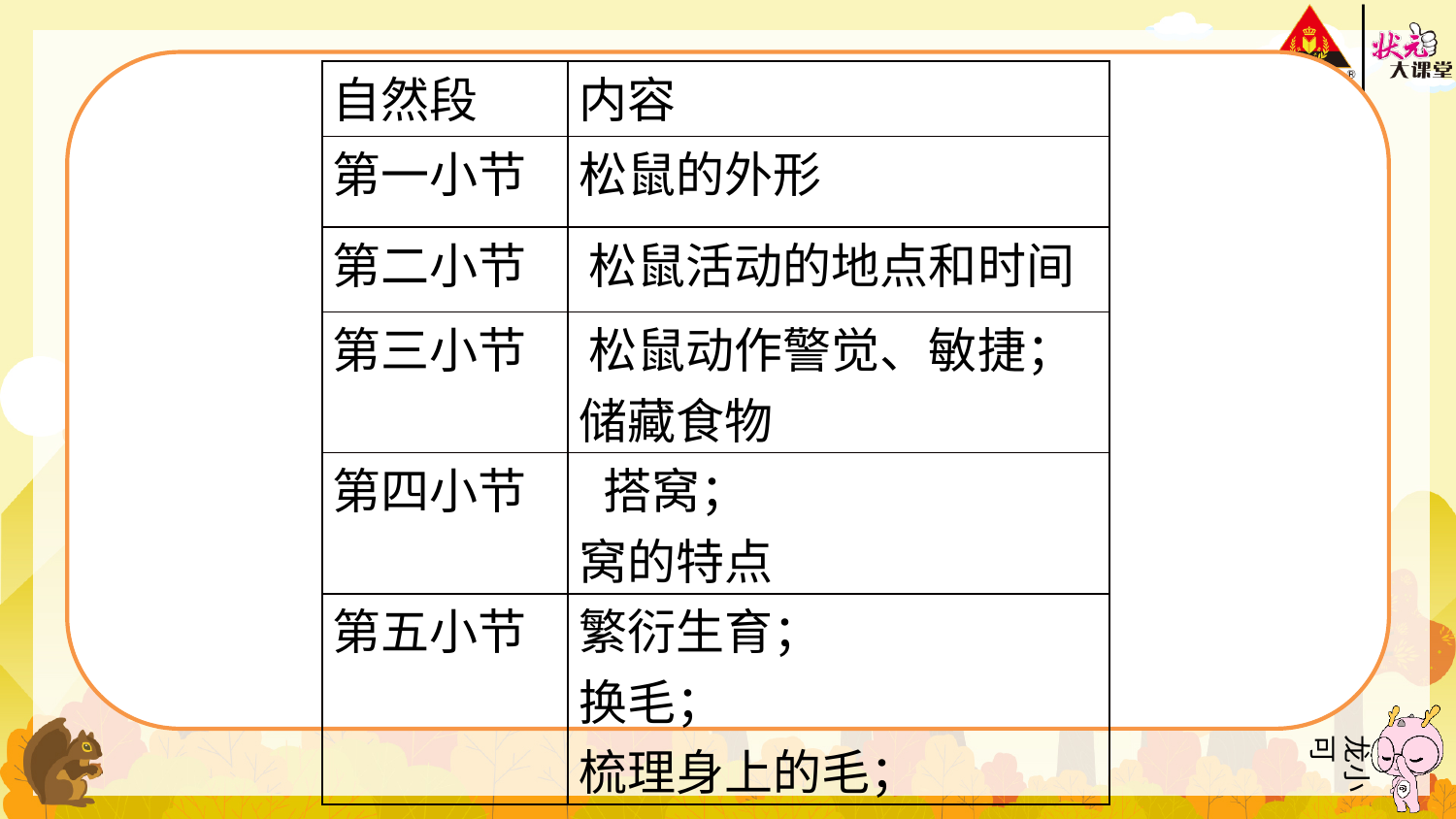

| 自然段 | 内容 |
| --- | --- |
| 第一小节 | 松鼠的外形 |
| 第二小节 | 松鼠活动的地点和时间 |
| 第三小节 | 松鼠动作警觉、敏捷；储藏食物 |
| 第四小节 | 搭窝； 窝的特点 |
| 第五小节 | 繁衍生育； 换毛； 梳理身上的毛； |